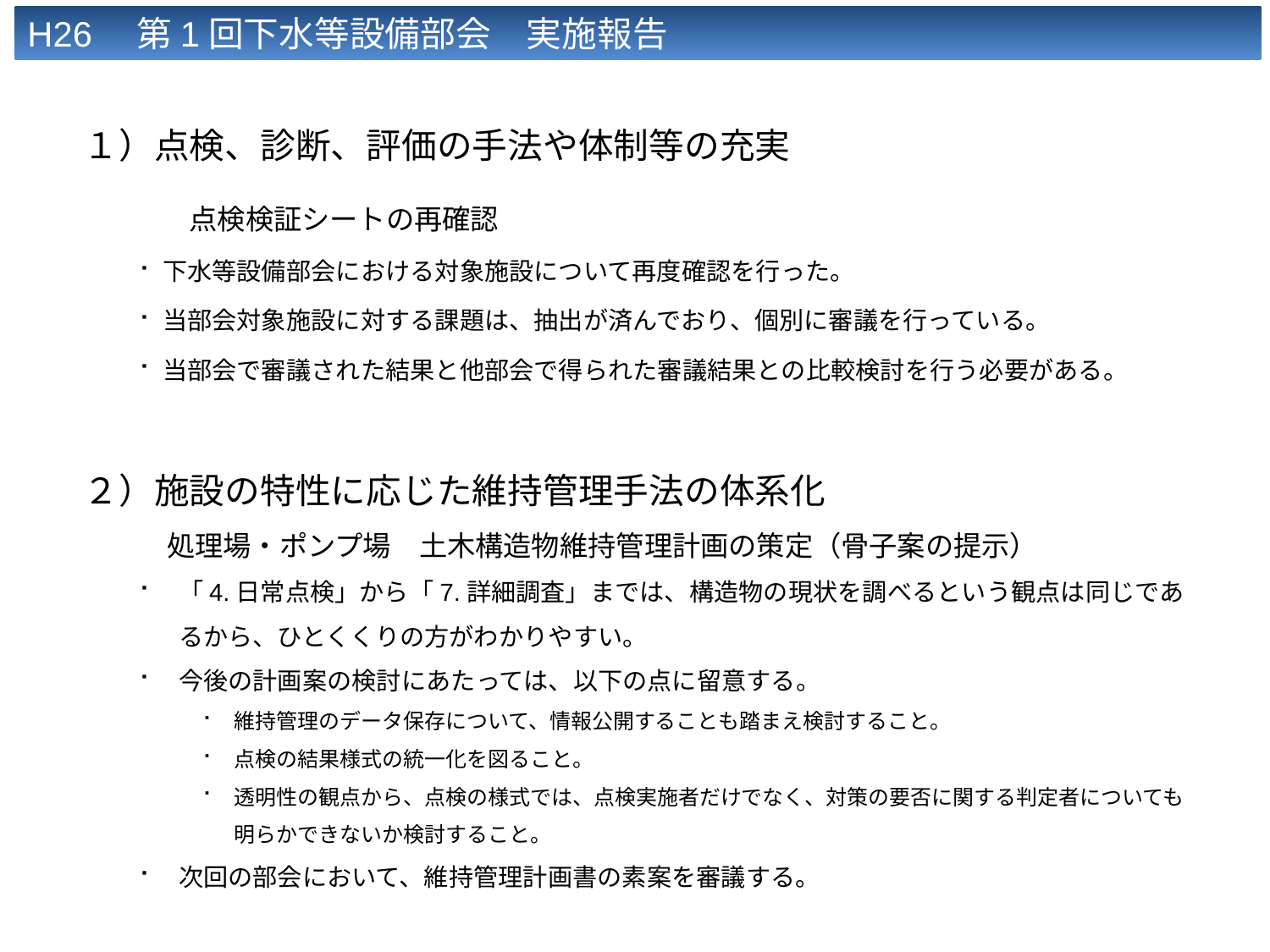

H26　第1回下水等設備部会　実施報告
１）点検、診断、評価の手法や体制等の充実
　　　点検検証シートの再確認
下水等設備部会における対象施設について再度確認を行った。
当部会対象施設に対する課題は、抽出が済んでおり、個別に審議を行っている。
当部会で審議された結果と他部会で得られた審議結果との比較検討を行う必要がある。

２）施設の特性に応じた維持管理手法の体系化
　処理場・ポンプ場　土木構造物維持管理計画の策定（骨子案の提示）
「4.日常点検」から「7.詳細調査」までは、構造物の現状を調べるという観点は同じであるから、ひとくくりの方がわかりやすい。
今後の計画案の検討にあたっては、以下の点に留意する。
維持管理のデータ保存について、情報公開することも踏まえ検討すること。
点検の結果様式の統一化を図ること。
透明性の観点から、点検の様式では、点検実施者だけでなく、対策の要否に関する判定者についても明らかできないか検討すること。
次回の部会において、維持管理計画書の素案を審議する。